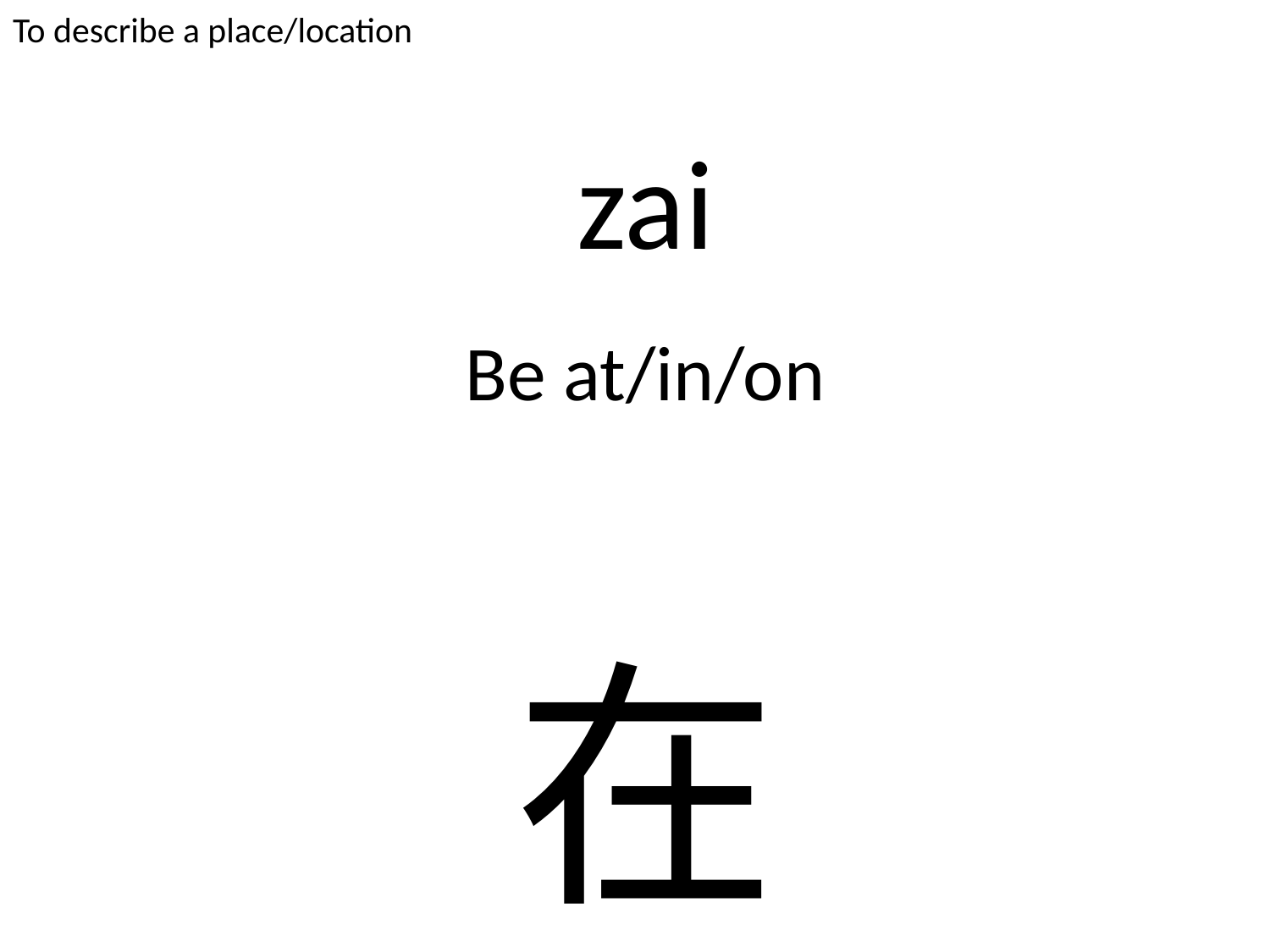

# To describe a place/location
zai
Be at/in/on
在